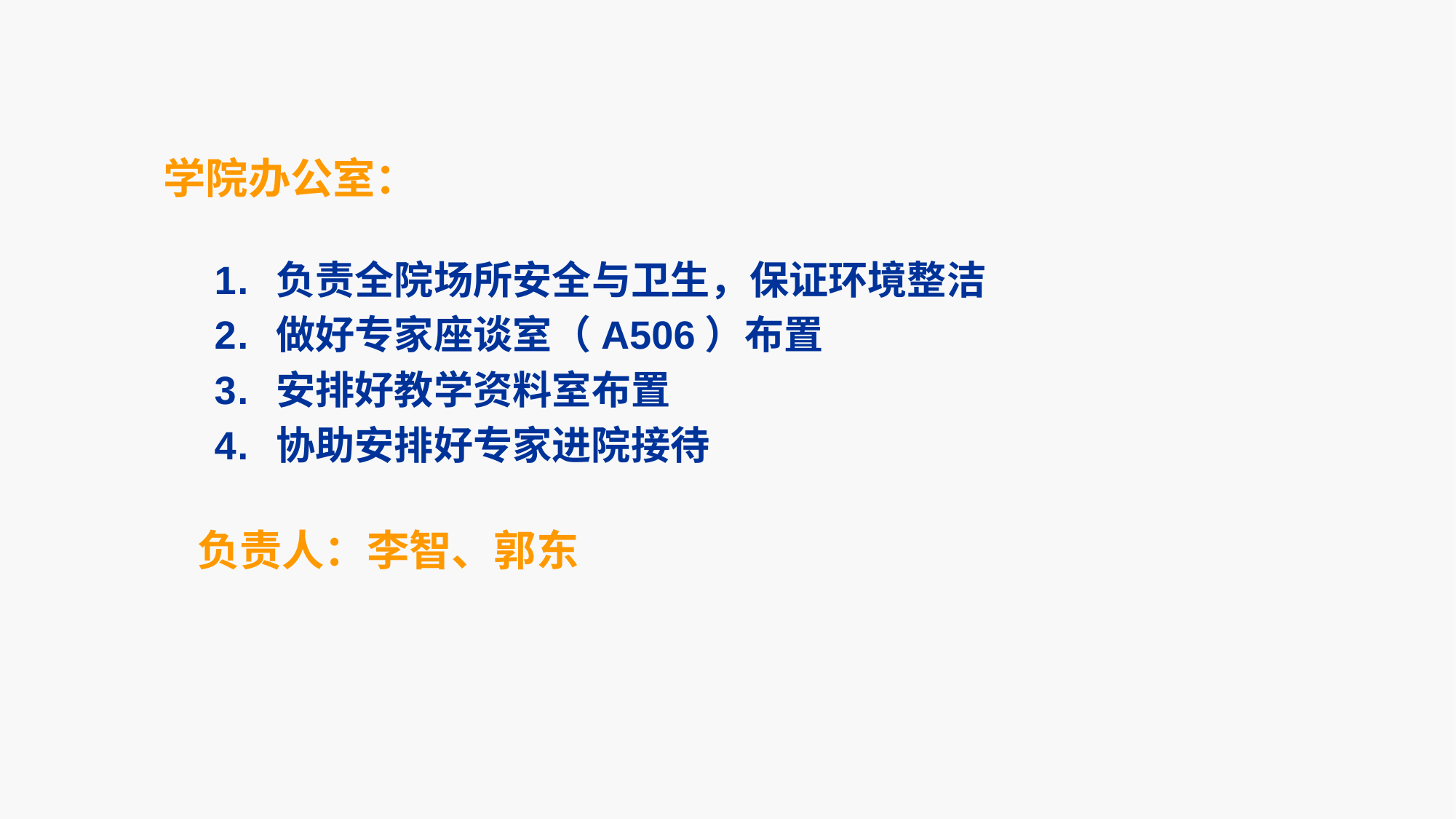

学院办公室：
负责全院场所安全与卫生，保证环境整洁
做好专家座谈室（A506）布置
安排好教学资料室布置
协助安排好专家进院接待

负责人：李智、郭东